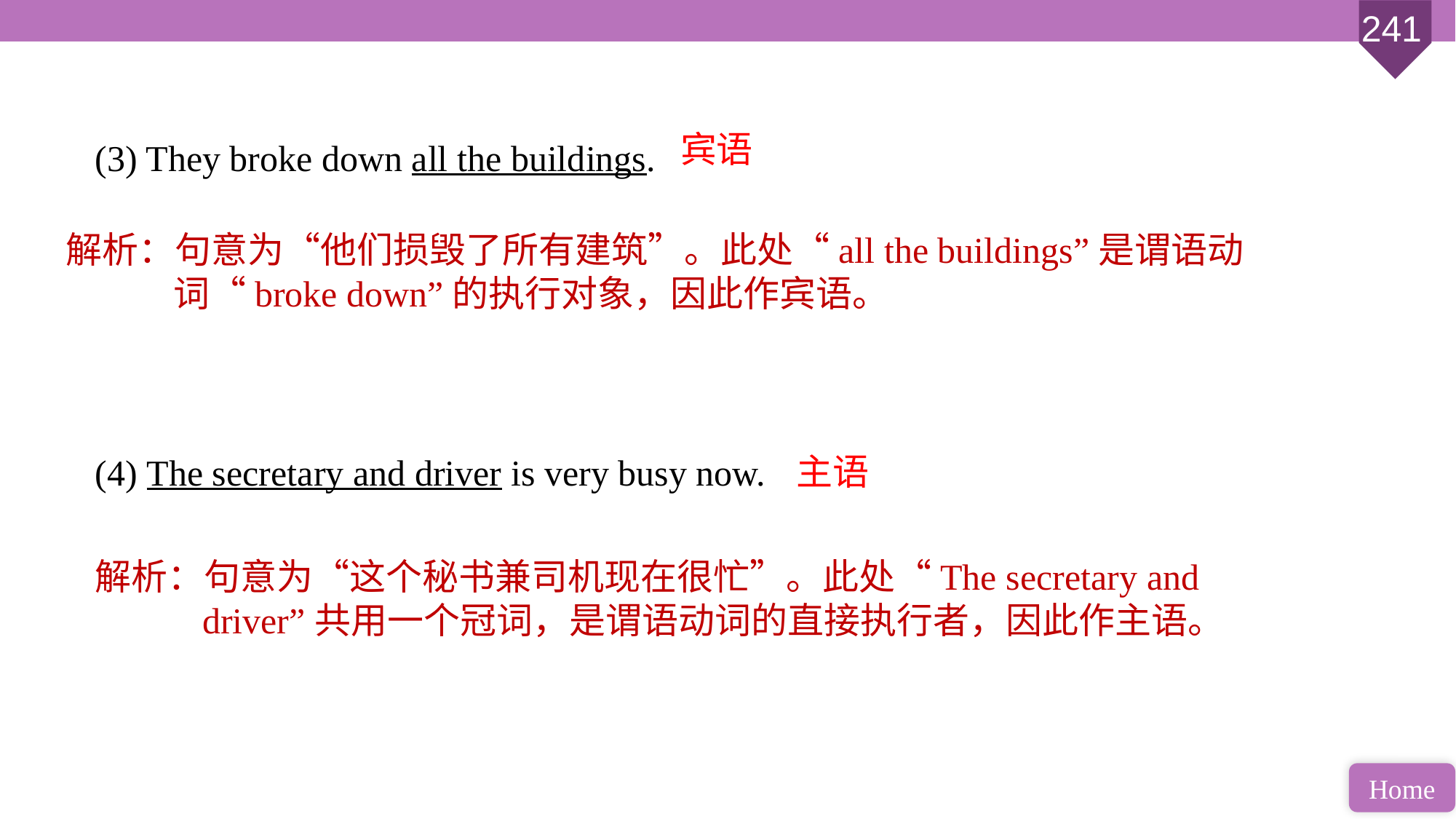

(3) They broke down all the buildings.

(4) The secretary and driver is very busy now.
宾语
解析：句意为“他们损毁了所有建筑”。此处“all the buildings”是谓语动词“broke down”的执行对象，因此作宾语。
主语
解析：句意为“这个秘书兼司机现在很忙”。此处“The secretary and driver”共用一个冠词，是谓语动词的直接执行者，因此作主语。